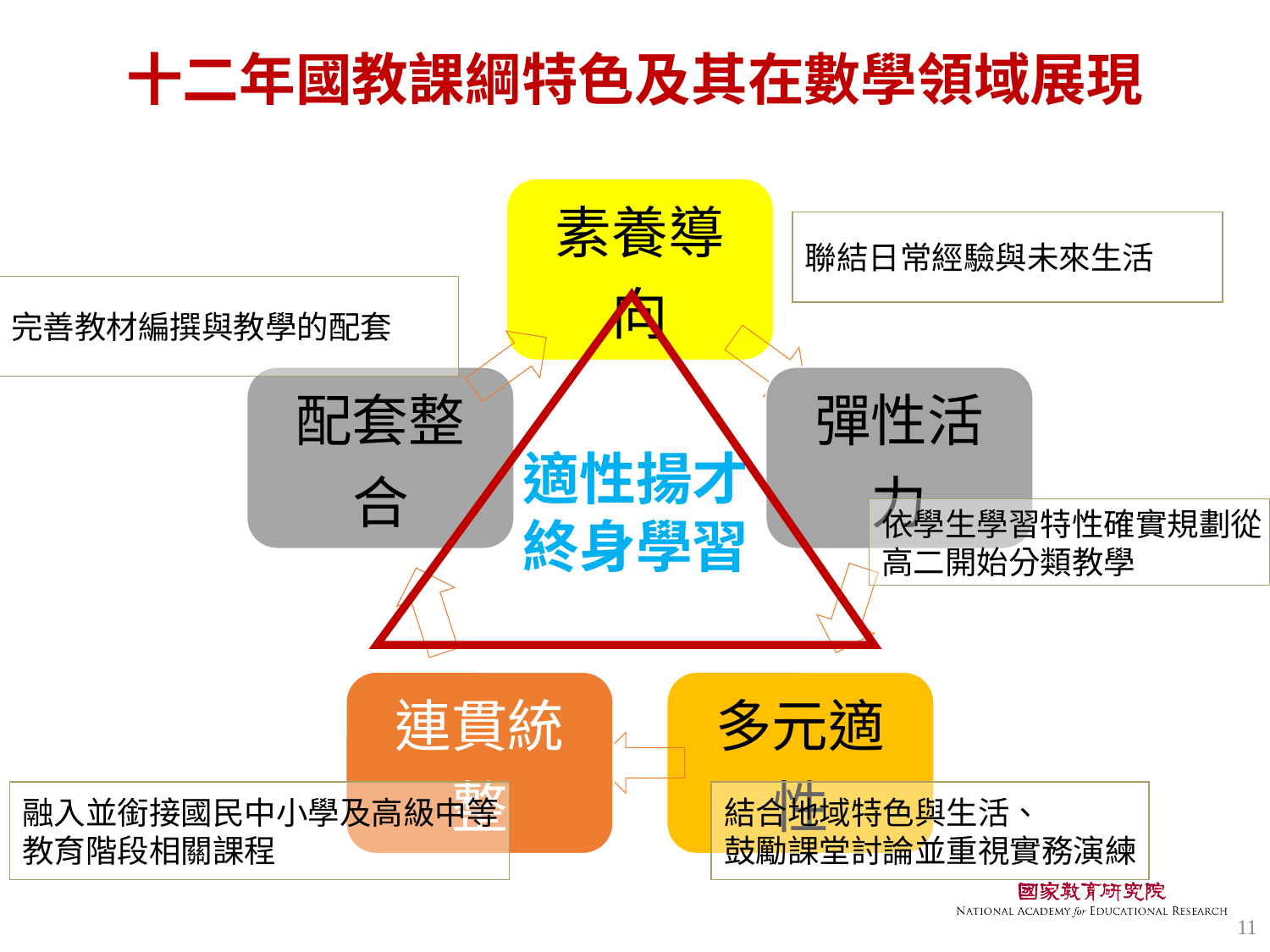

十二年國教課綱特色及其在數學領域展現
素養導向
配套整合
彈性活力
聯結日常經驗與未來生活
完善教材編撰與教學的配套

適性揚才
終身學習
依學生學習特性確實規劃從
高二開始分類教學
融入並銜接國民中小學及高級中等
教育階段相關課程
結合地域特色與生活、
鼓勵課堂討論並重視實務演練
11